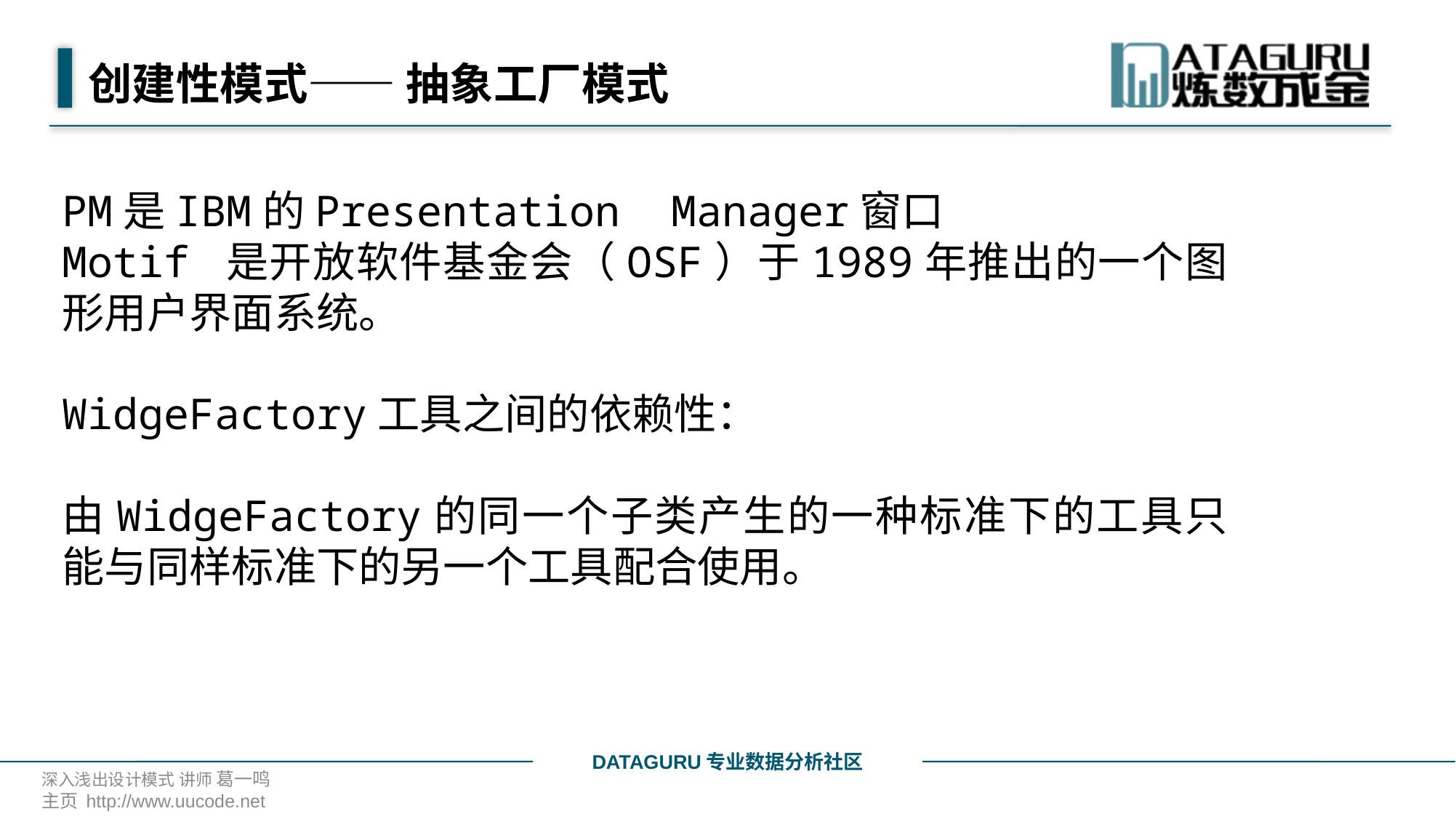

# 创建性模式—— 抽象工厂模式
PM是IBM的Presentation  Manager窗口
Motif 是开放软件基金会（OSF）于1989年推出的一个图形用户界面系统。

WidgeFactory工具之间的依赖性：

由WidgeFactory的同一个子类产生的一种标准下的工具只能与同样标准下的另一个工具配合使用。